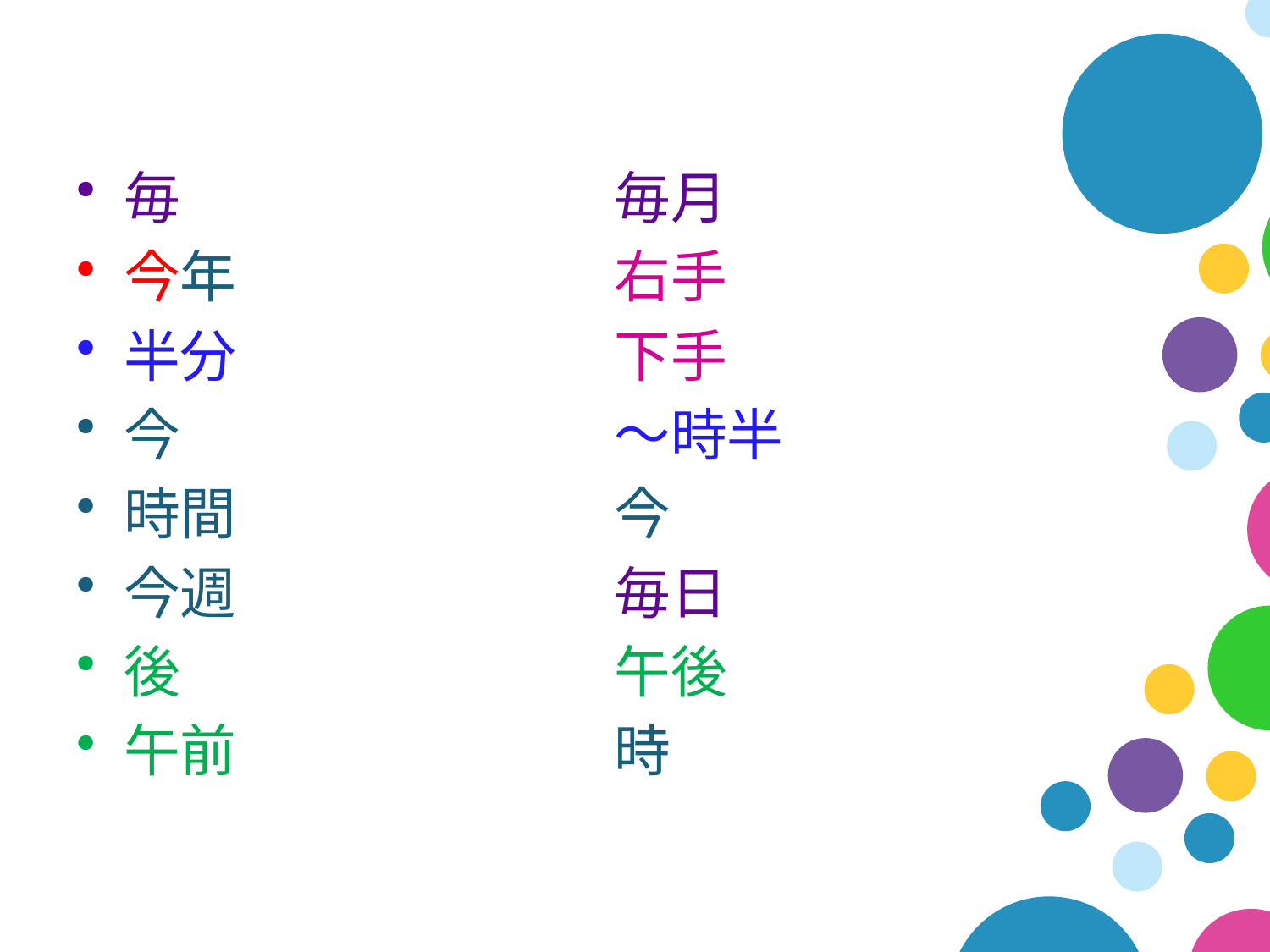

毎
今年
半分
今
時間
今週
後
午前
毎月
右手
下手
～時半
今
毎日
午後
時